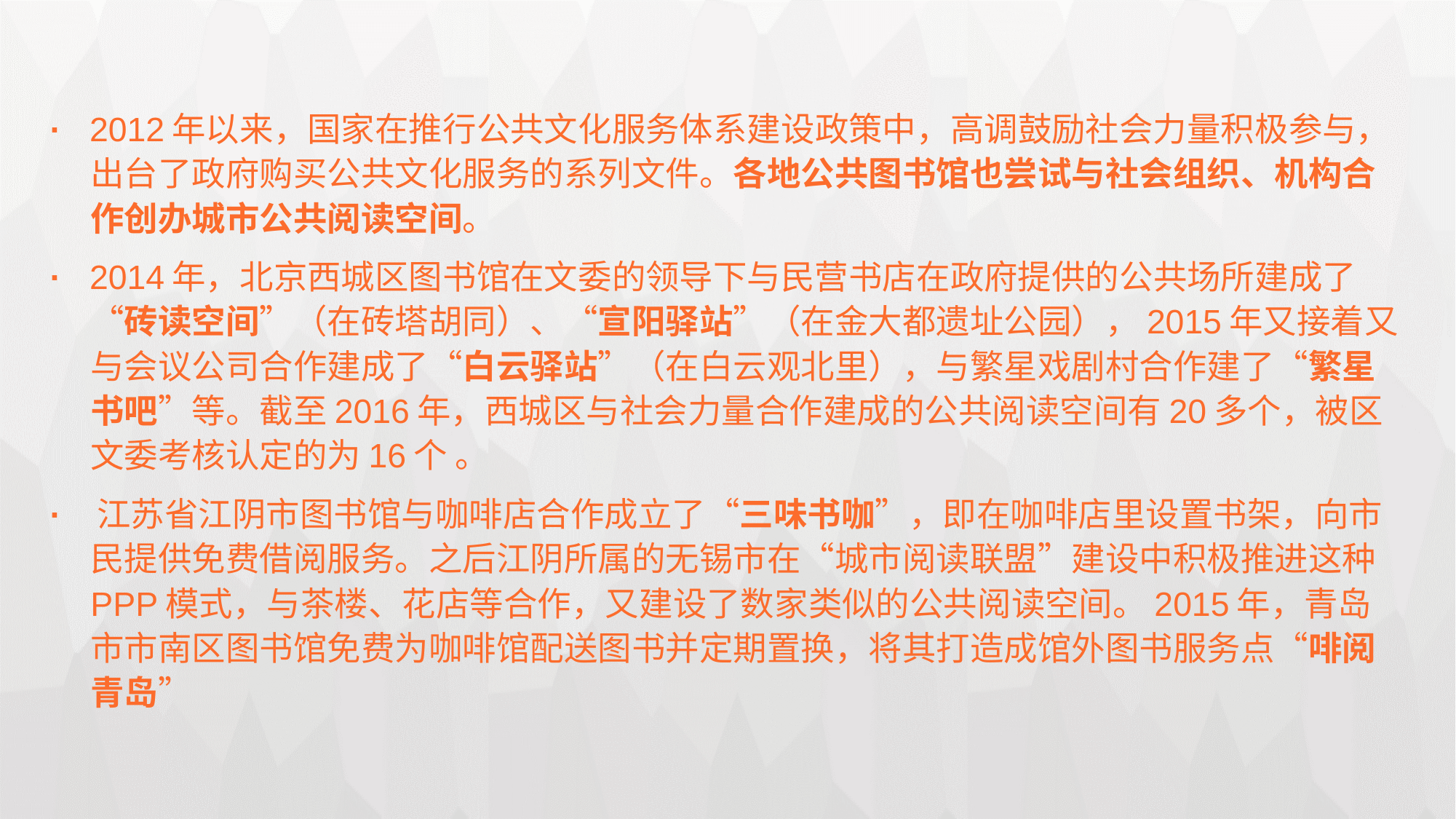

·   2012年以来，国家在推行公共文化服务体系建设政策中，高调鼓励社会力量积极参与，出台了政府购买公共文化服务的系列文件。各地公共图书馆也尝试与社会组织、机构合作创办城市公共阅读空间。
·   2014年，北京西城区图书馆在文委的领导下与民营书店在政府提供的公共场所建成了“砖读空间”（在砖塔胡同）、“宣阳驿站”（在金大都遗址公园），2015年又接着又与会议公司合作建成了“白云驿站”（在白云观北里），与繁星戏剧村合作建了“繁星书吧”等。截至2016年，西城区与社会力量合作建成的公共阅读空间有20多个，被区文委考核认定的为16个 。
·   江苏省江阴市图书馆与咖啡店合作成立了“三味书咖”，即在咖啡店里设置书架，向市民提供免费借阅服务。之后江阴所属的无锡市在“城市阅读联盟”建设中积极推进这种PPP模式，与茶楼、花店等合作，又建设了数家类似的公共阅读空间。2015年，青岛市市南区图书馆免费为咖啡馆配送图书并定期置换，将其打造成馆外图书服务点“啡阅青岛”